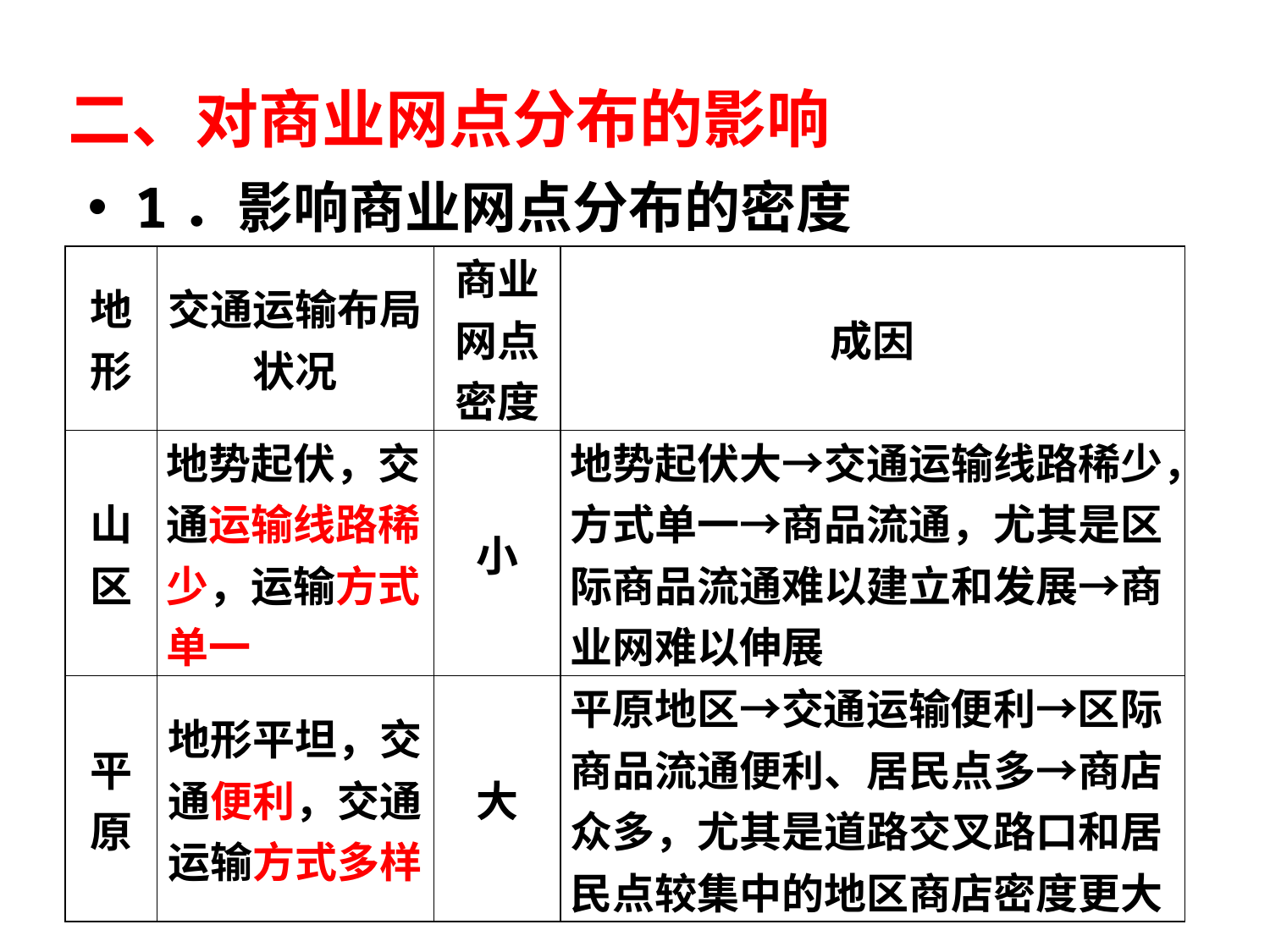

# 二、对商业网点分布的影响
1．影响商业网点分布的密度

| 地形 | 交通运输布局状况 | 商业网点密度 | 成因 |
| --- | --- | --- | --- |
| 山区 | 地势起伏，交通运输线路稀少，运输方式单一 | 小 | 地势起伏大→交通运输线路稀少，方式单一→商品流通，尤其是区际商品流通难以建立和发展→商业网难以伸展 |
| 平原 | 地形平坦，交通便利，交通运输方式多样 | 大 | 平原地区→交通运输便利→区际商品流通便利、居民点多→商店众多，尤其是道路交叉路口和居民点较集中的地区商店密度更大 |